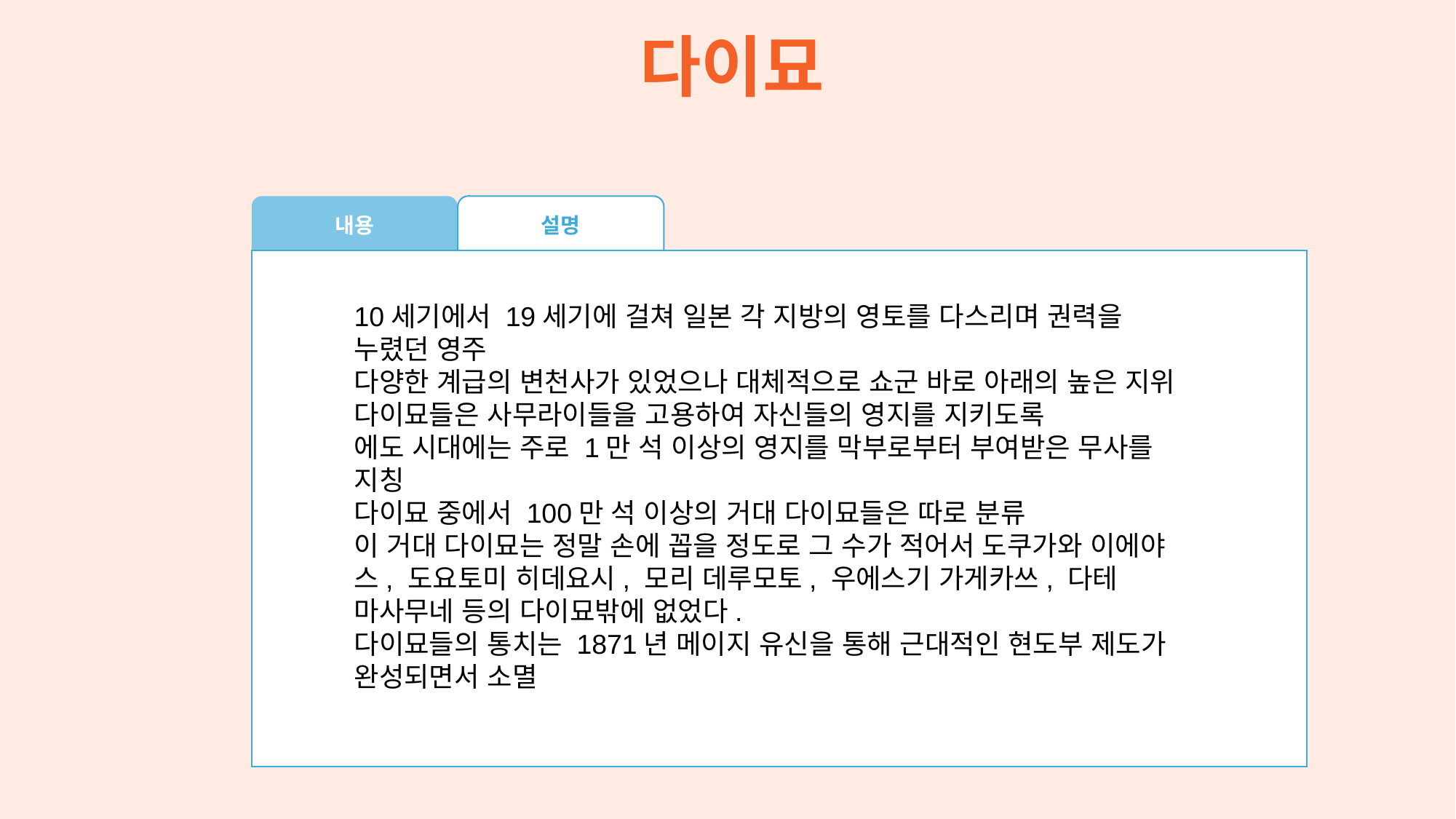

다이묘
내용
설명

10세기에서 19세기에 걸쳐 일본 각 지방의 영토를 다스리며 권력을 누렸던 영주
다양한 계급의 변천사가 있었으나 대체적으로 쇼군 바로 아래의 높은 지위
다이묘들은 사무라이들을 고용하여 자신들의 영지를 지키도록
에도 시대에는 주로 1만 석 이상의 영지를 막부로부터 부여받은 무사를 지칭
다이묘 중에서 100만 석 이상의 거대 다이묘들은 따로 분류
이 거대 다이묘는 정말 손에 꼽을 정도로 그 수가 적어서 도쿠가와 이에야스, 도요토미 히데요시, 모리 데루모토, 우에스기 가게카쓰, 다테 마사무네 등의 다이묘밖에 없었다.
다이묘들의 통치는 1871년 메이지 유신을 통해 근대적인 현도부 제도가 완성되면서 소멸